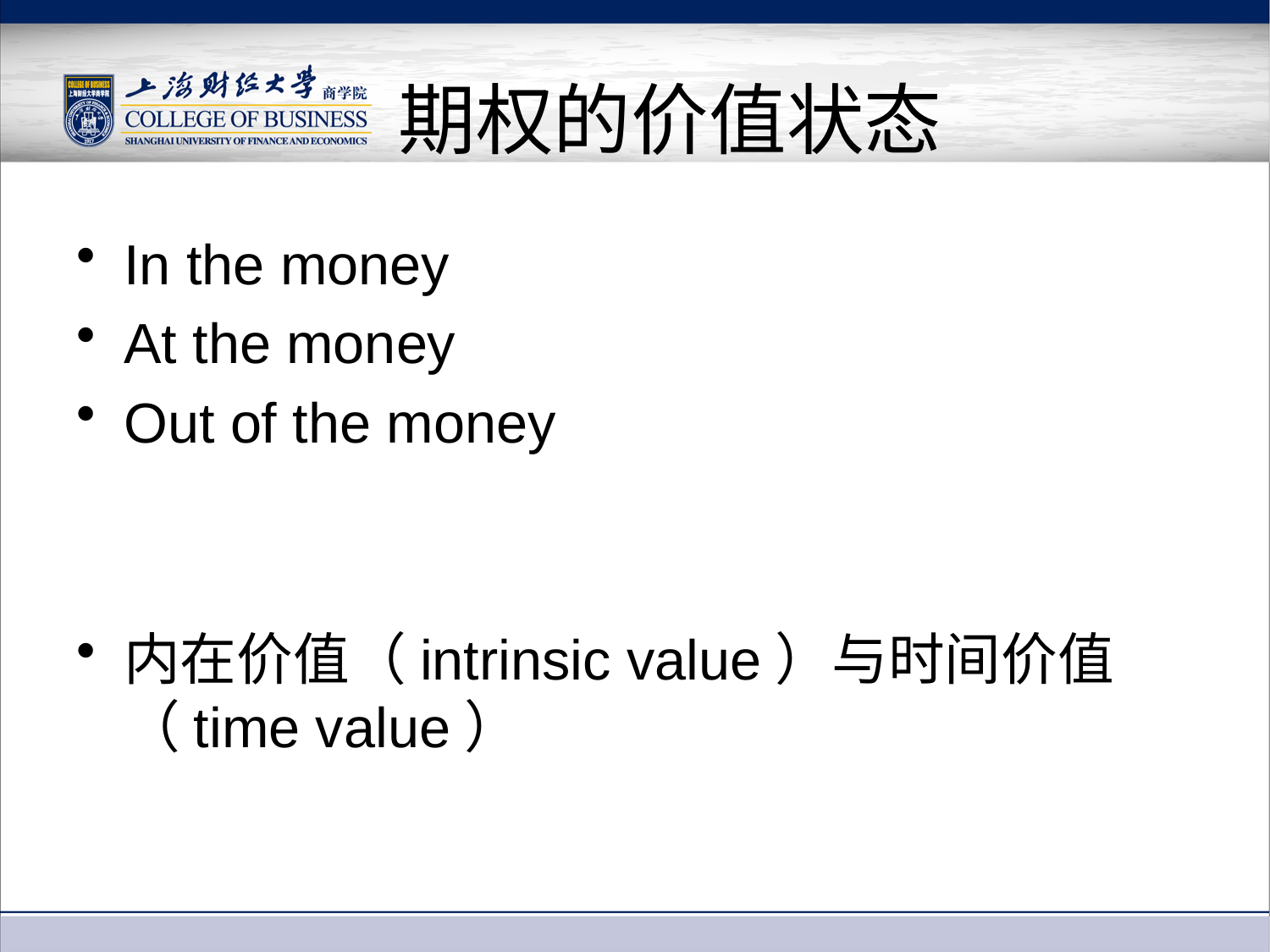

# 期权的价值状态
In the money
At the money
Out of the money

内在价值（intrinsic value）与时间价值（time value）